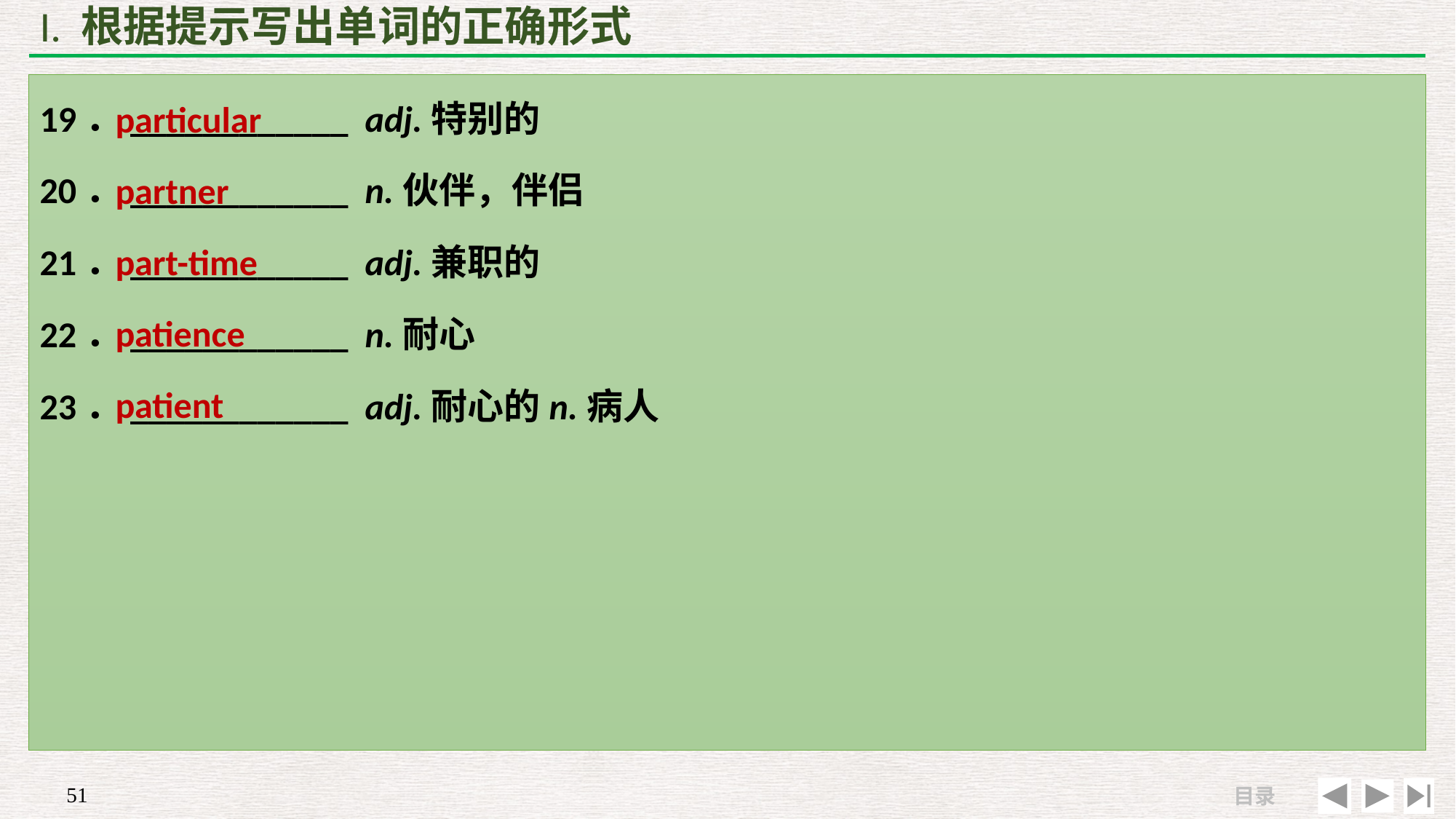

# I. 根据提示写出单词的正确形式
particular
partner
part-time
patience
patient

19．____________  adj.特别的
20．____________  n.伙伴，伴侣
21．____________  adj.兼职的
22．____________  n.耐心
23．____________  adj.耐心的n.病人